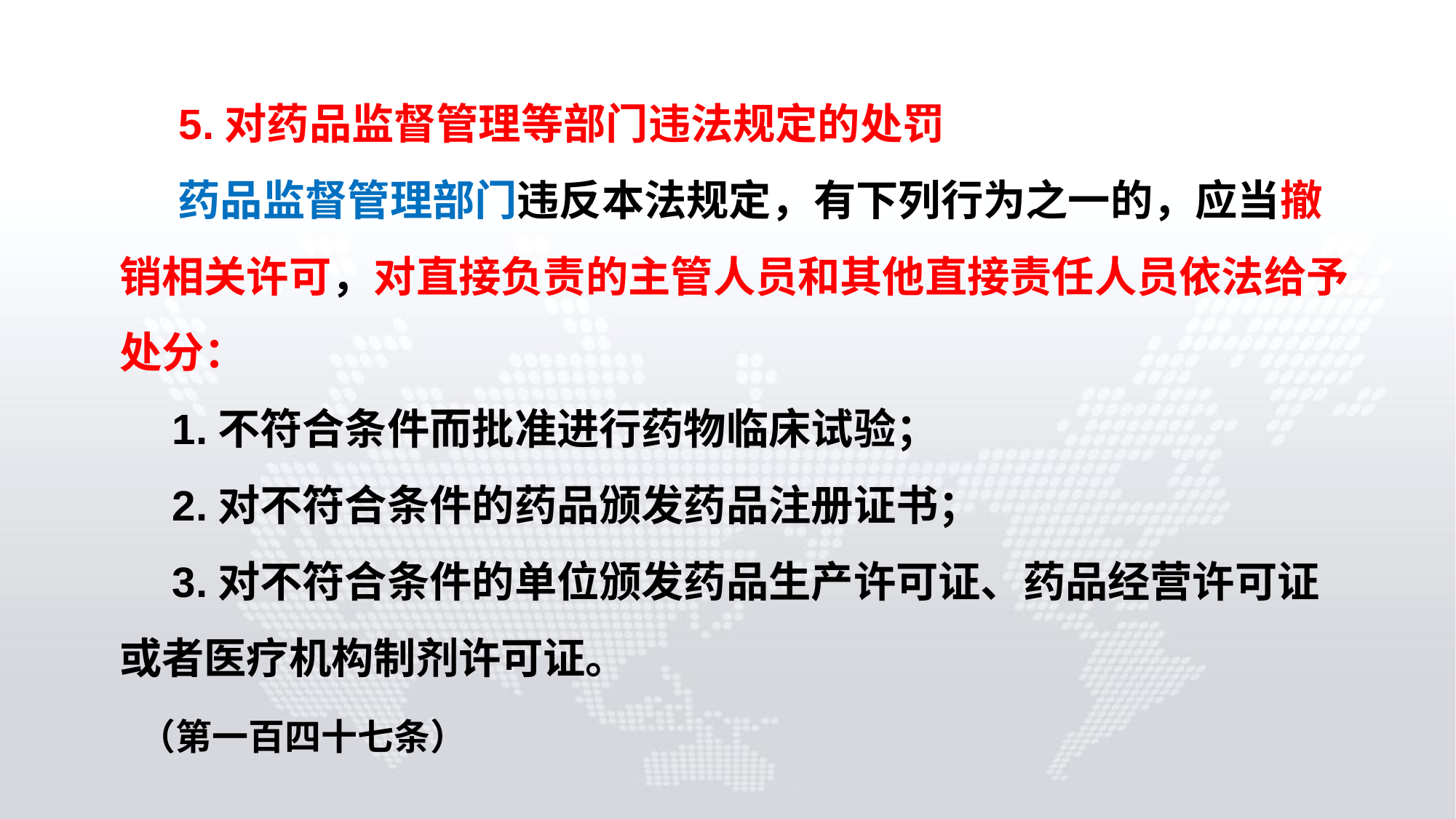

5.对药品监督管理等部门违法规定的处罚
     药品监督管理部门违反本法规定，有下列行为之一的，应当撤销相关许可，对直接负责的主管人员和其他直接责任人员依法给予处分：
　1.不符合条件而批准进行药物临床试验；
　2.对不符合条件的药品颁发药品注册证书；
　3.对不符合条件的单位颁发药品生产许可证、药品经营许可证或者医疗机构制剂许可证。
 （第一百四十七条）